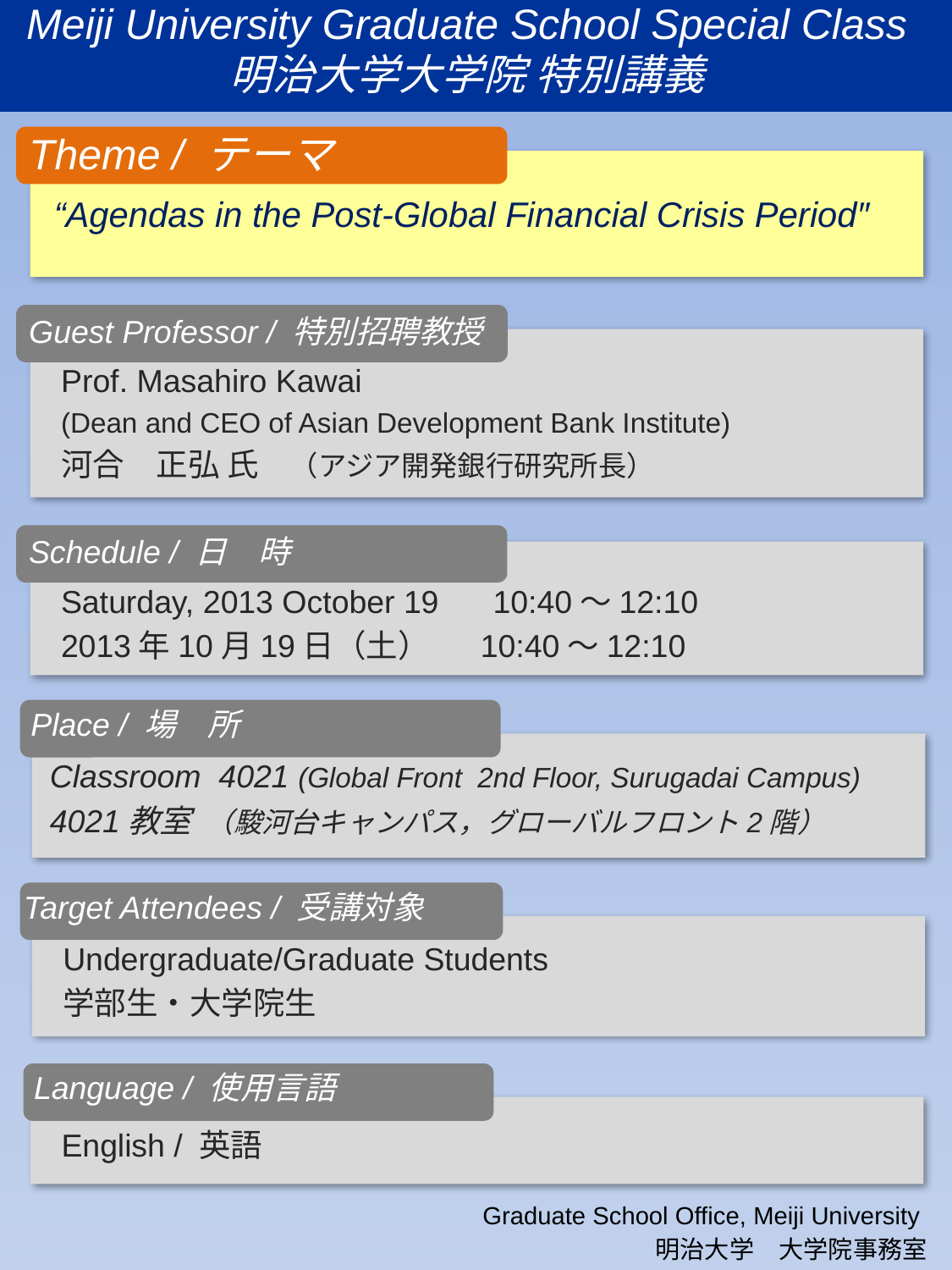

Meiji University Graduate School Special Class
明治大学大学院 特別講義

Theme / テーマ

“Agendas in the Post-Global Financial Crisis Period″

Guest Professor / 特別招聘教授

Prof. Masahiro Kawai
(Dean and CEO of Asian Development Bank Institute)
河合　正弘 氏　（アジア開発銀行研究所長）

Schedule / 日　時

Saturday, 2013 October 19　 10:40～12:10
2013年10月19日（土）      10:40～12:10

Classroom  4021 (Global Front  2nd Floor, Surugadai Campus)
4021教室  （駿河台キャンパス，グローバルフロント2階）

Place / 場　所

Target Attendees / 受講対象

Undergraduate/Graduate Students
学部生・大学院生
Language / 使用言語

English / 英語

Graduate School Office, Meiji University
明治大学　大学院事務室